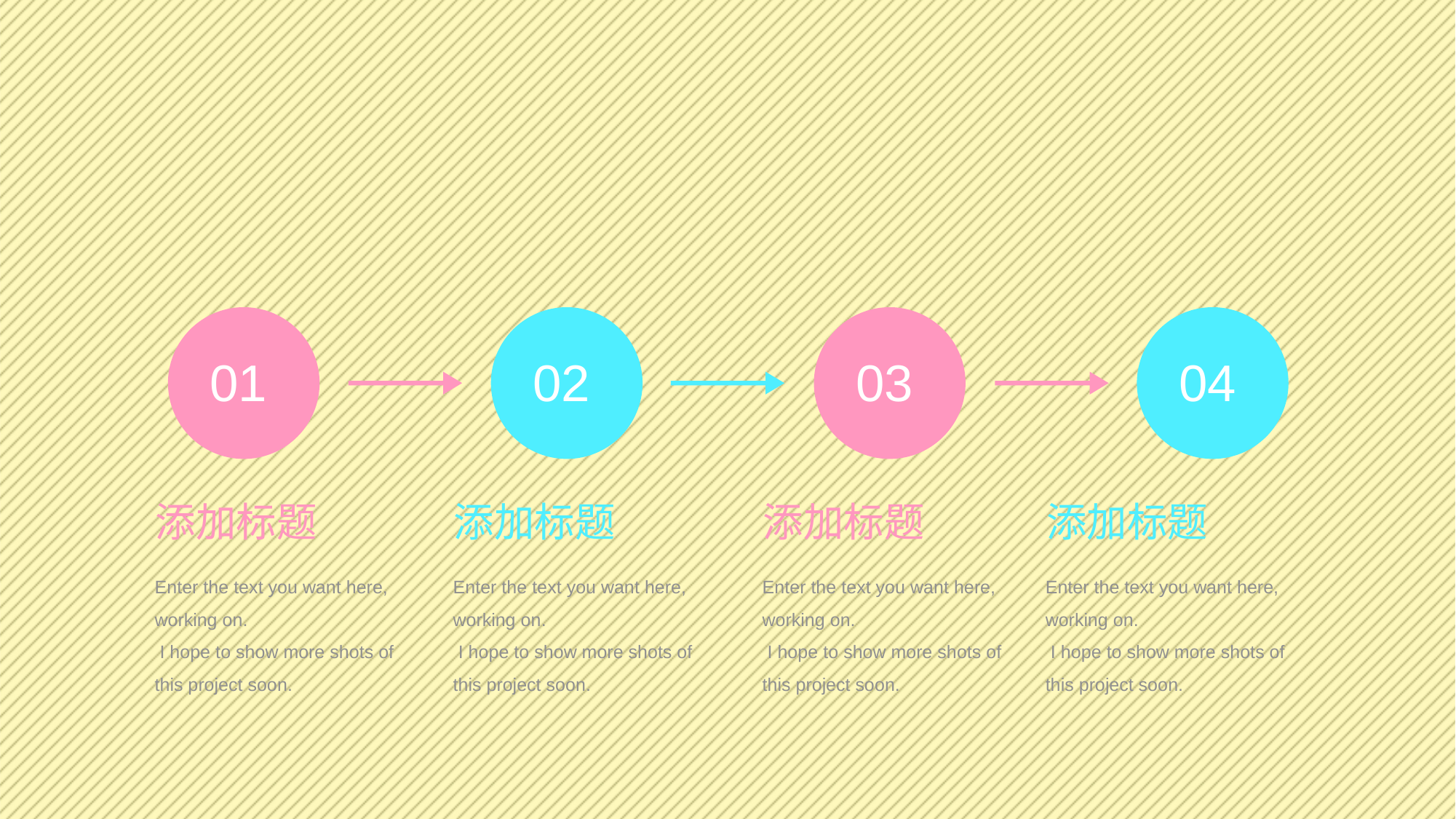

01
02
03
04

添加标题
添加标题
添加标题
添加标题
Enter the text you want here, working on.
 I hope to show more shots of this project soon.
Enter the text you want here, working on.
 I hope to show more shots of this project soon.
Enter the text you want here, working on.
 I hope to show more shots of this project soon.
Enter the text you want here, working on.
 I hope to show more shots of this project soon.